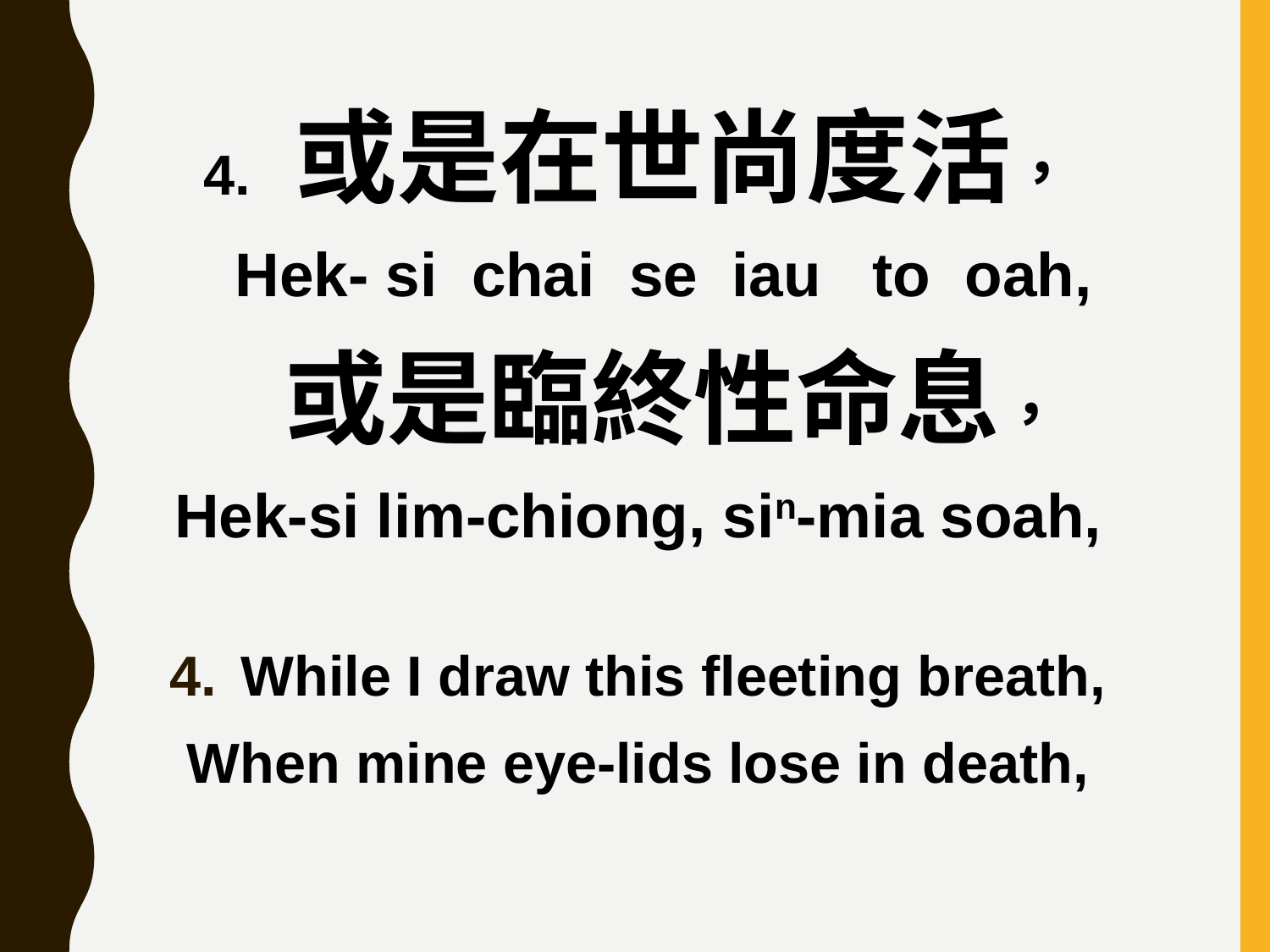

4.  或是在世尚度活，
   Hek- si  chai  se  iau   to  oah,
  或是臨終性命息，
Hek-si lim-chiong, sin-mia soah,

While I draw this fleeting breath,
When mine eye-lids lose in death,